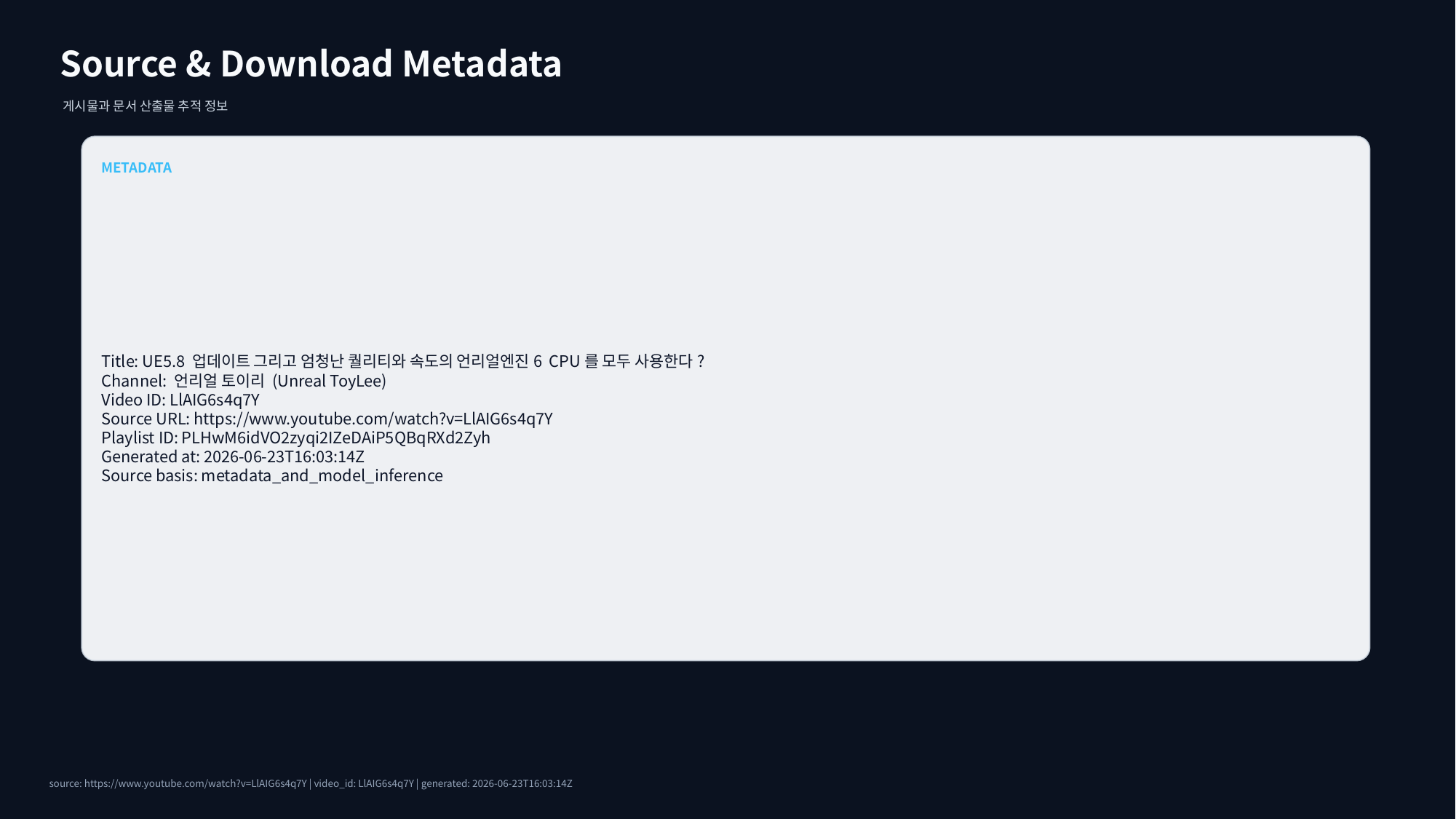

Source & Download Metadata
게시물과 문서 산출물 추적 정보

METADATA
Title: UE5.8 업데이트 그리고 엄청난 퀄리티와 속도의 언리얼엔진6  CPU를 모두 사용한다?
Channel: 언리얼 토이리 (Unreal ToyLee)
Video ID: LlAIG6s4q7Y
Source URL: https://www.youtube.com/watch?v=LlAIG6s4q7Y
Playlist ID: PLHwM6idVO2zyqi2IZeDAiP5QBqRXd2Zyh
Generated at: 2026-06-23T16:03:14Z
Source basis: metadata_and_model_inference
source: https://www.youtube.com/watch?v=LlAIG6s4q7Y | video_id: LlAIG6s4q7Y | generated: 2026-06-23T16:03:14Z